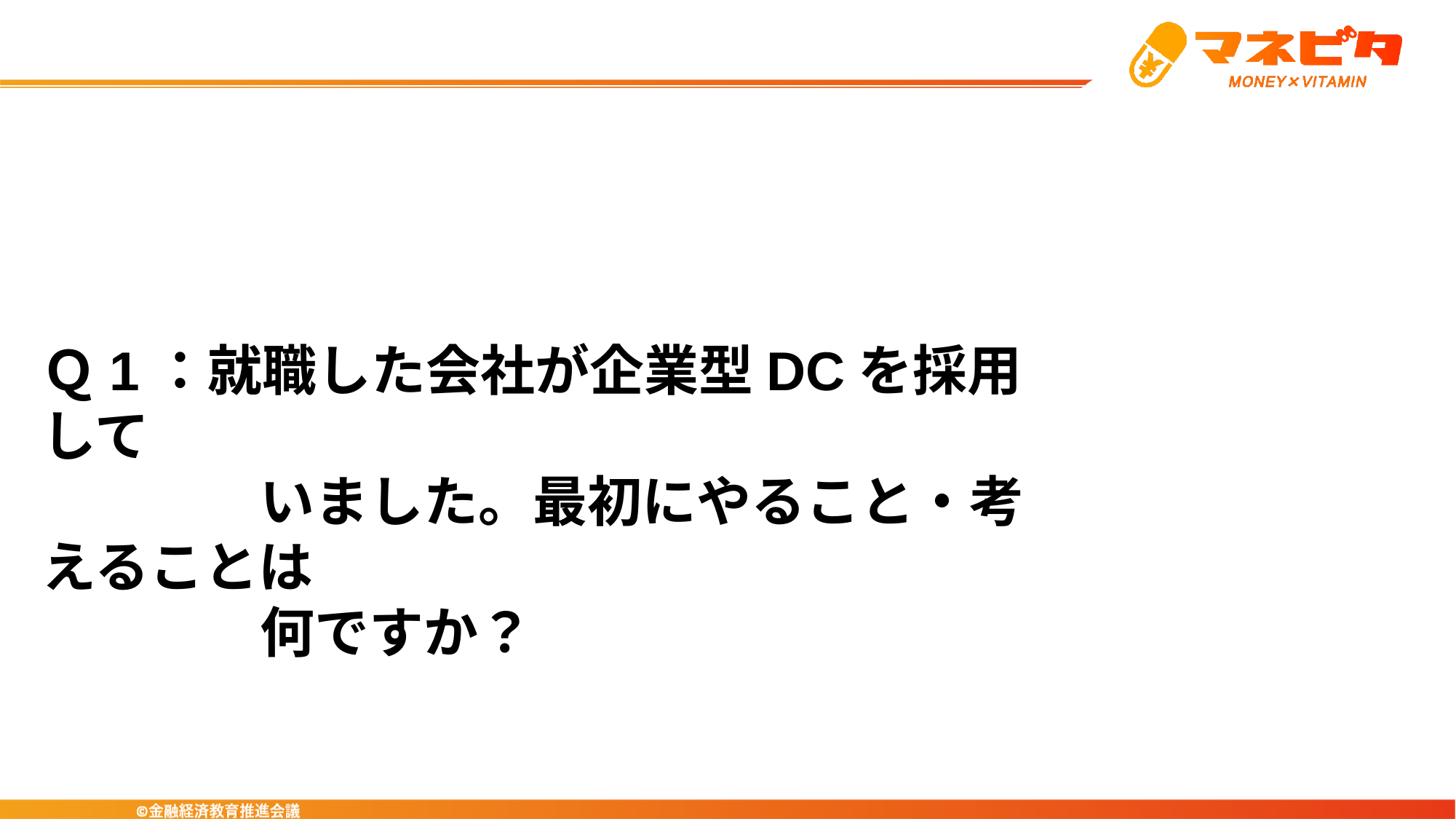

Ｑ1：就職した会社が企業型DCを採用して
　　　　いました。最初にやること・考えることは
　　　　何ですか？